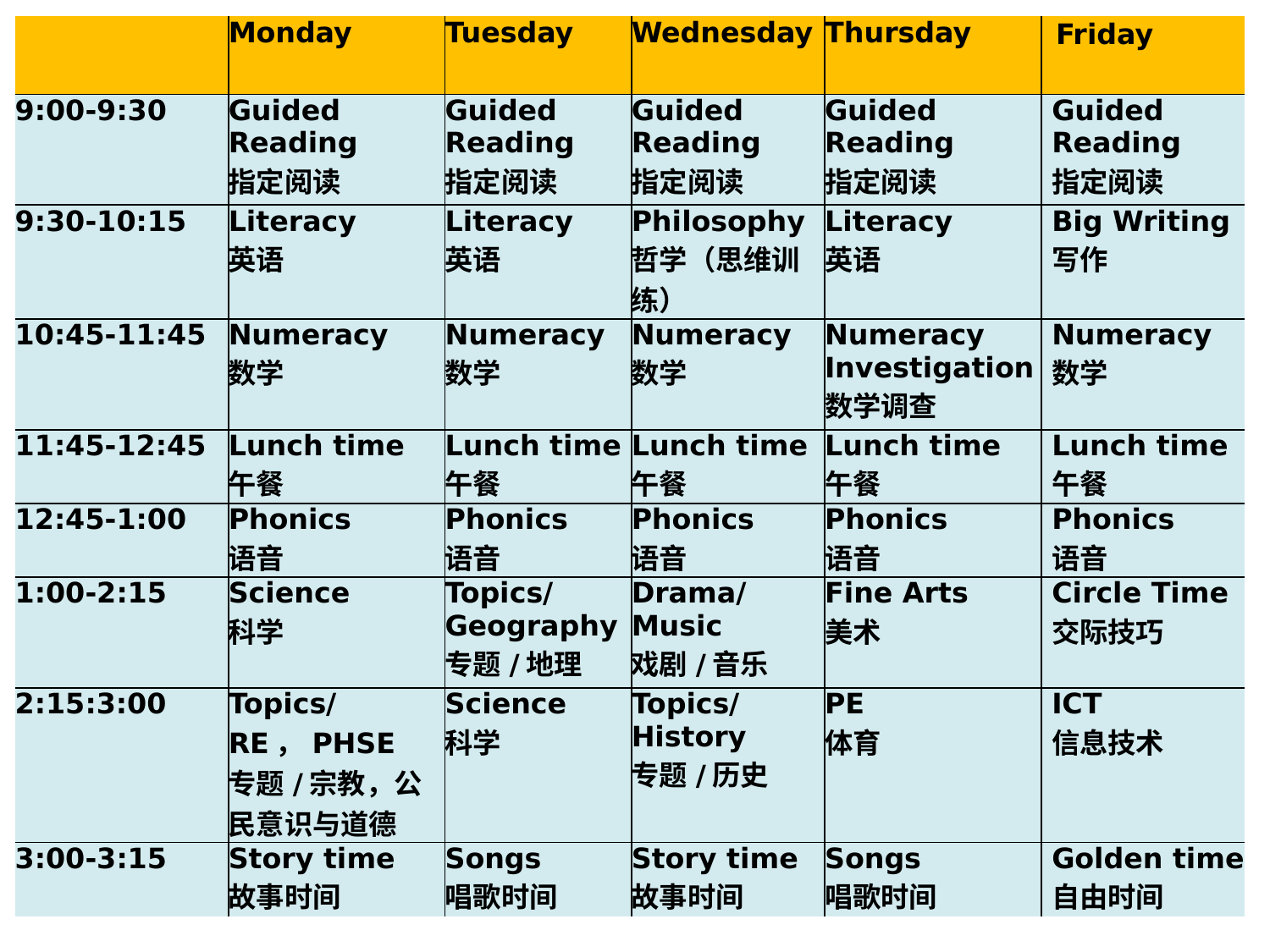

|  | Monday | Tuesday | Wednesday | Thursday |  | Friday |
| --- | --- | --- | --- | --- | --- | --- |
| 9:00-9:30 | Guided Reading 指定阅读 | Guided Reading 指定阅读 | Guided Reading 指定阅读 | Guided Reading 指定阅读 |  | Guided Reading 指定阅读 |
| 9:30-10:15 | Literacy 英语 | Literacy 英语 | Philosophy 哲学（思维训练） | Literacy 英语 |  | Big Writing 写作 |
| 10:45-11:45 | Numeracy 数学 | Numeracy 数学 | Numeracy 数学 | Numeracy Investigation 数学调查 |  | Numeracy 数学 |
| 11:45-12:45 | Lunch time 午餐 | Lunch time 午餐 | Lunch time 午餐 | Lunch time 午餐 |  | Lunch time 午餐 |
| 12:45-1:00 | Phonics 语音 | Phonics 语音 | Phonics 语音 | Phonics 语音 |  | Phonics 语音 |
| 1:00-2:15 | Science 科学 | Topics/Geography 专题/地理 | Drama/Music 戏剧/音乐 | Fine Arts 美术 |  | Circle Time 交际技巧 |
| 2:15:3:00 | Topics/RE，PHSE 专题/宗教，公民意识与道德 | Science 科学 | Topics/History 专题/历史 | PE 体育 |  | ICT 信息技术 |
| 3:00-3:15 | Story time 故事时间 | Songs 唱歌时间 | Story time 故事时间 | Songs 唱歌时间 |  | Golden time 自由时间 |